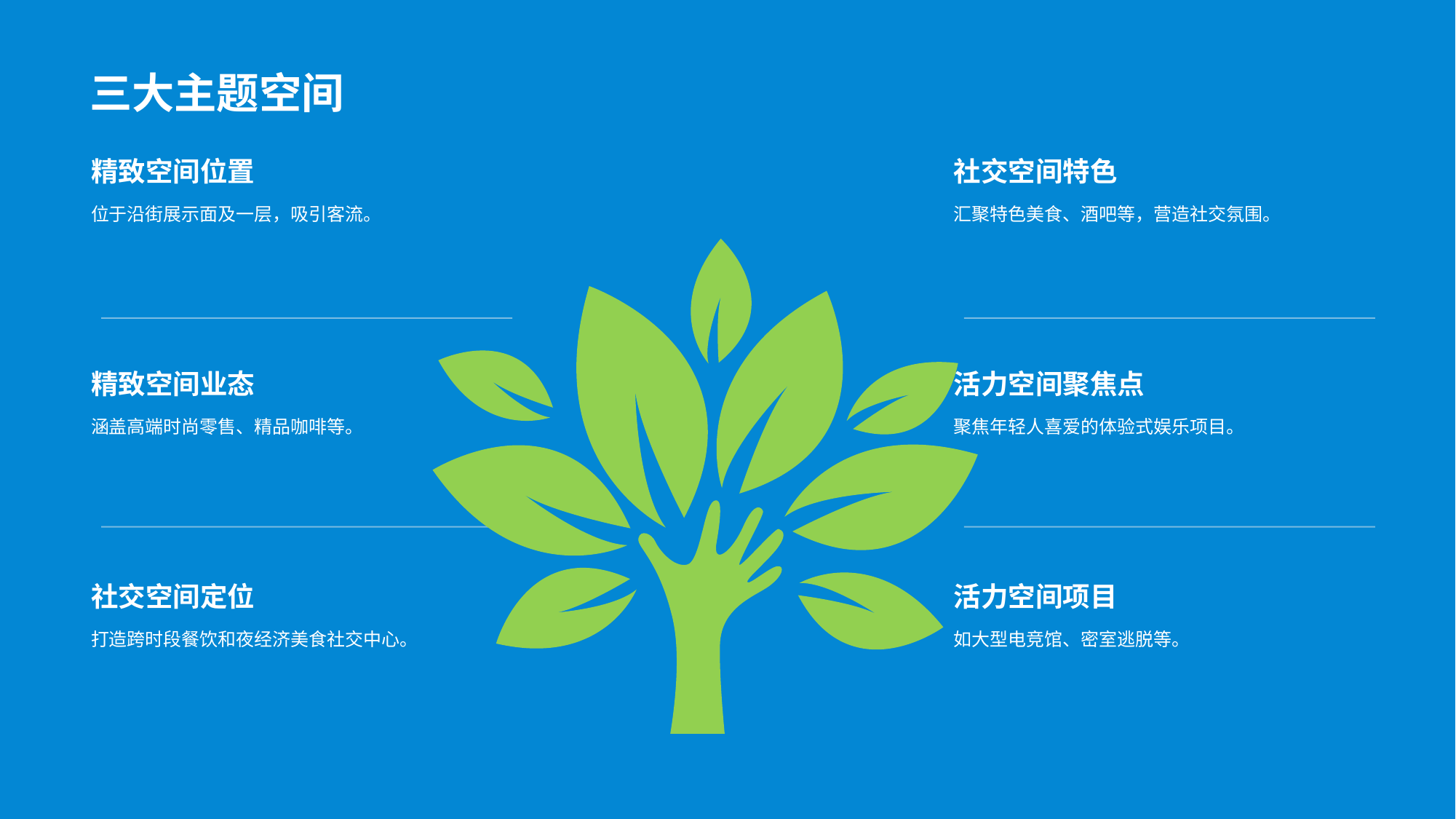

# 三大主题空间
精致空间位置
位于沿街展示面及一层，吸引客流。
社交空间特色
汇聚特色美食、酒吧等，营造社交氛围。

精致空间业态
涵盖高端时尚零售、精品咖啡等。
活力空间聚焦点
聚焦年轻人喜爱的体验式娱乐项目。
社交空间定位
打造跨时段餐饮和夜经济美食社交中心。
活力空间项目
如大型电竞馆、密室逃脱等。